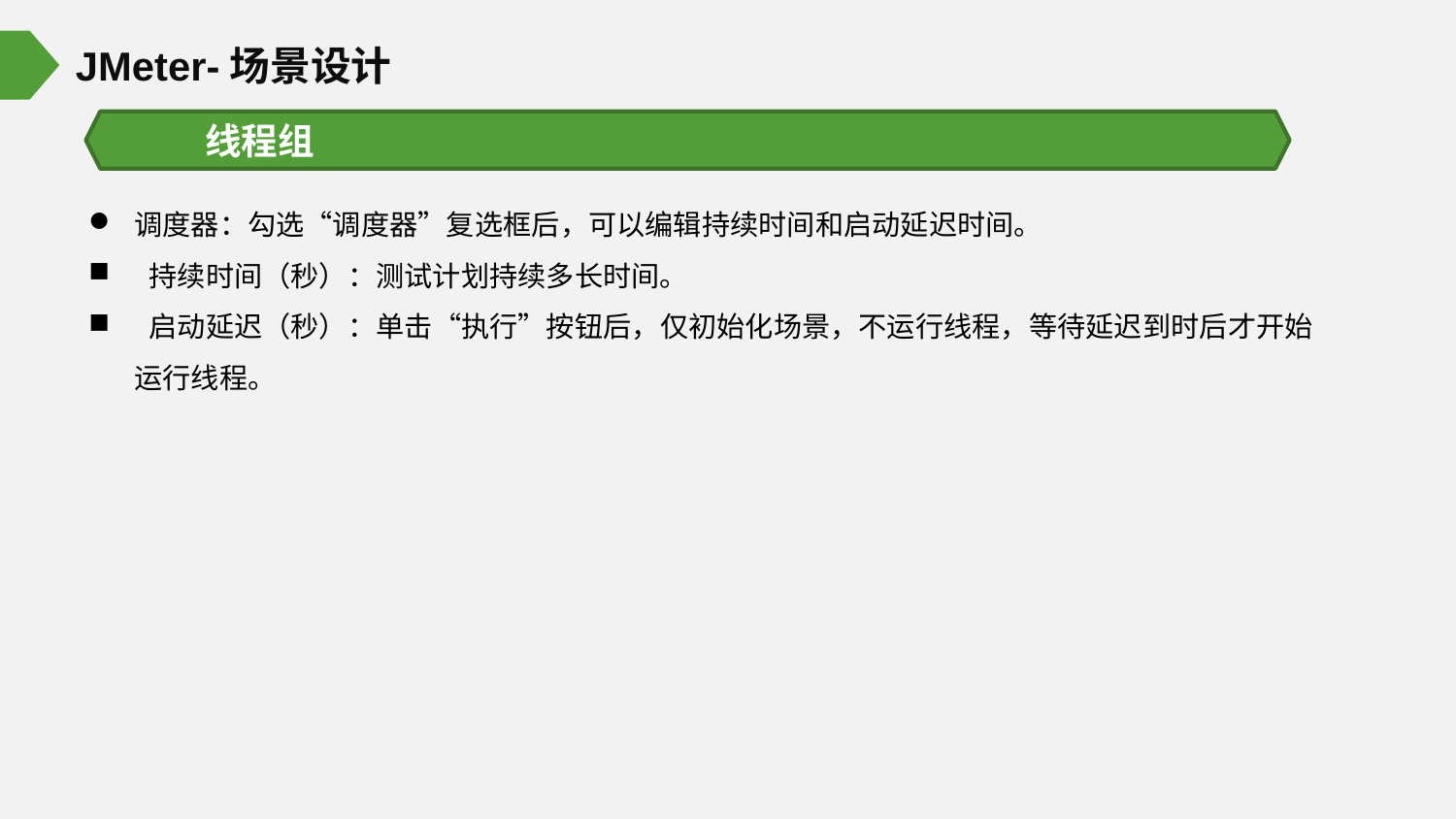

JMeter-场景设计
线程组
调度器：勾选“调度器”复选框后，可以编辑持续时间和启动延迟时间。
 持续时间（秒）：测试计划持续多长时间。
 启动延迟（秒）：单击“执行”按钮后，仅初始化场景，不运行线程，等待延迟到时后才开始运行线程。